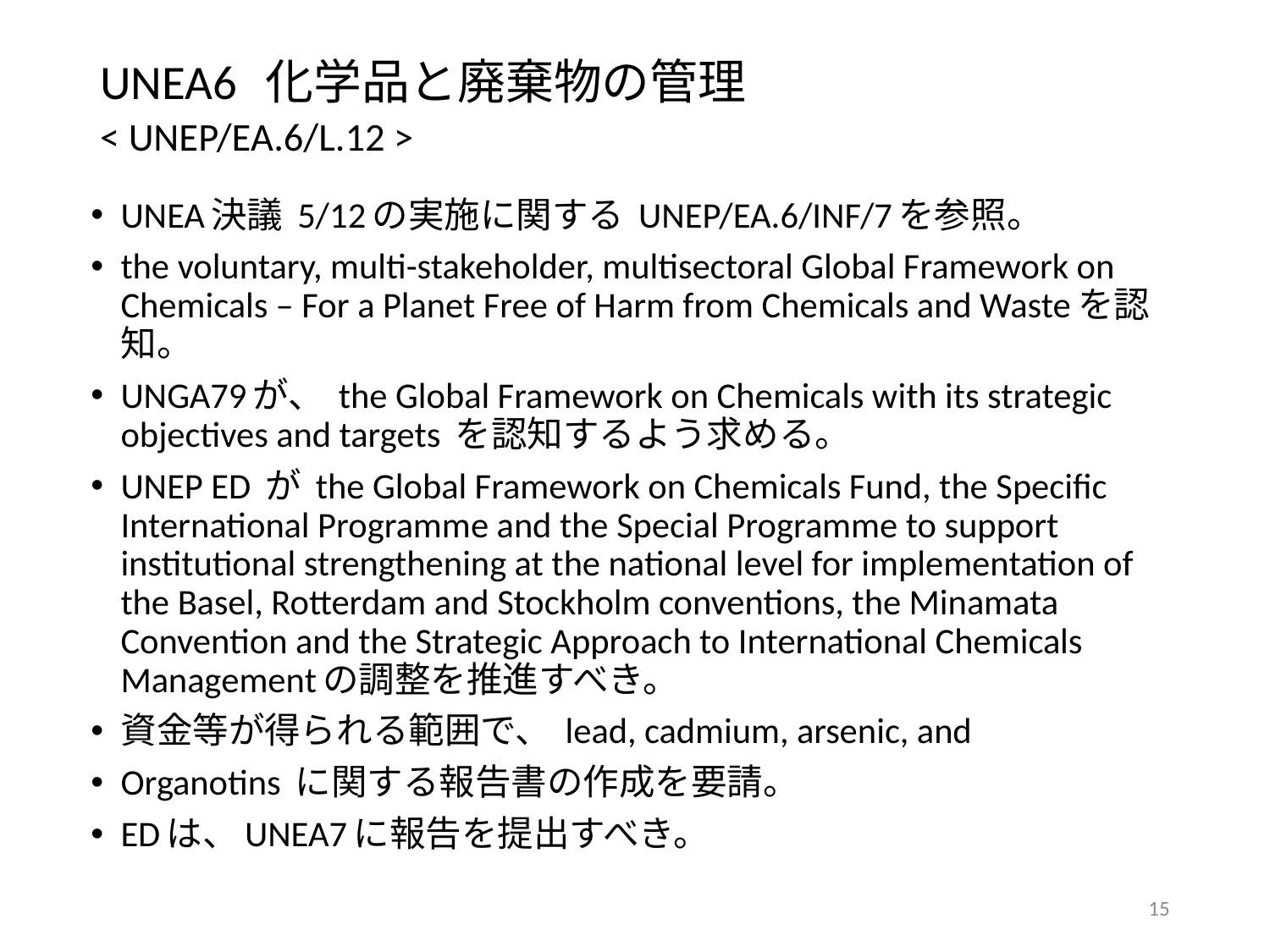

# UNEA6  化学品と廃棄物の管理 < UNEP/EA.6/L.12 >
UNEA決議 5/12の実施に関する UNEP/EA.6/INF/7を参照。
the voluntary, multi-stakeholder, multisectoral Global Framework on Chemicals – For a Planet Free of Harm from Chemicals and Wasteを認知。
UNGA79が、 the Global Framework on Chemicals with its strategic objectives and targets を認知するよう求める。
UNEP ED が the Global Framework on Chemicals Fund, the Specific International Programme and the Special Programme to support institutional strengthening at the national level for implementation of the Basel, Rotterdam and Stockholm conventions, the Minamata Convention and the Strategic Approach to International Chemicals Managementの調整を推進すべき。
資金等が得られる範囲で、 lead, cadmium, arsenic, and
Organotins に関する報告書の作成を要請。
EDは、UNEA7に報告を提出すべき。
15